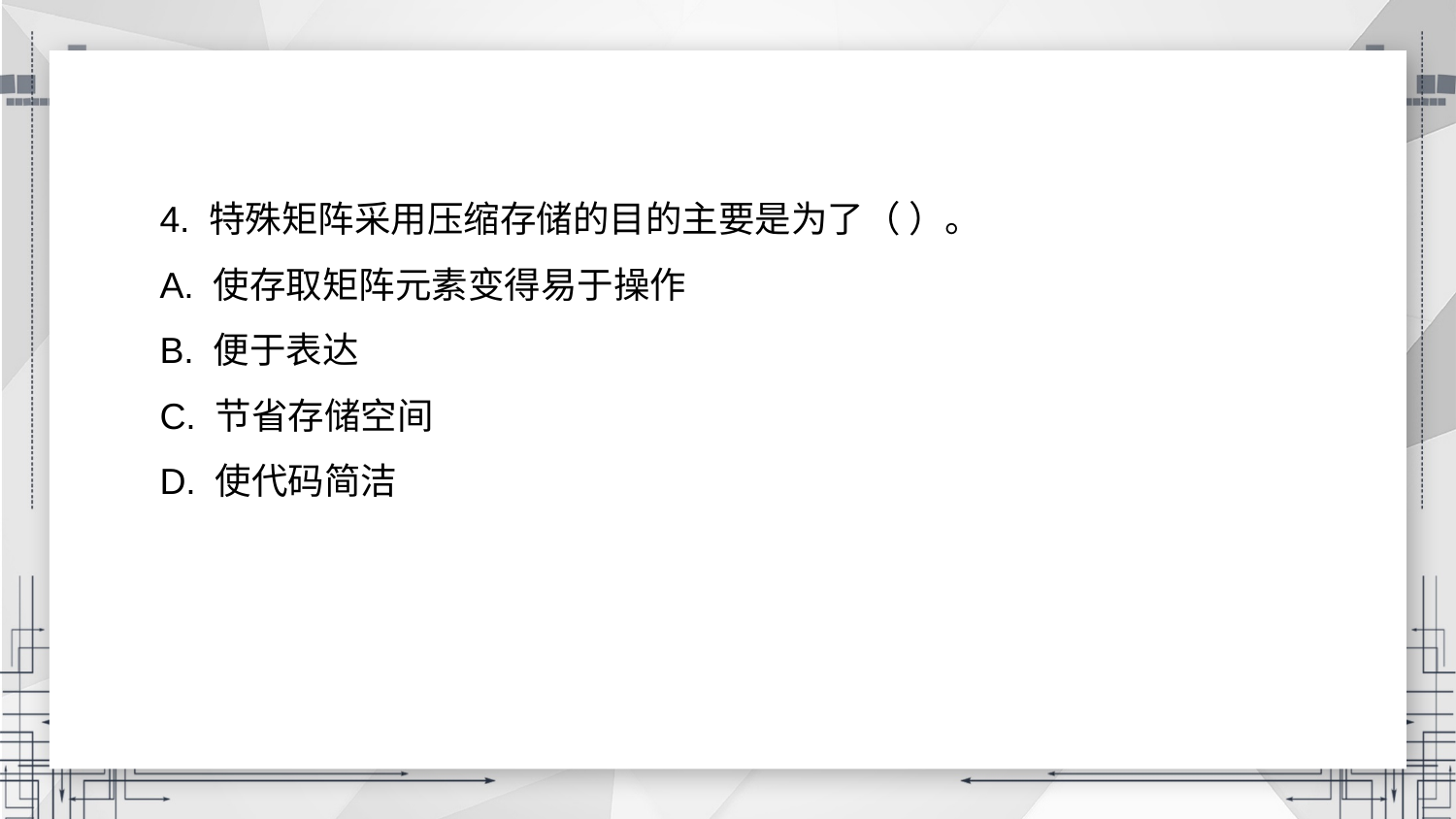

4. 特殊矩阵采用压缩存储的目的主要是为了（ ）。
A. 使存取矩阵元素变得易于操作
B. 便于表达
C. 节省存储空间
D. 使代码简洁